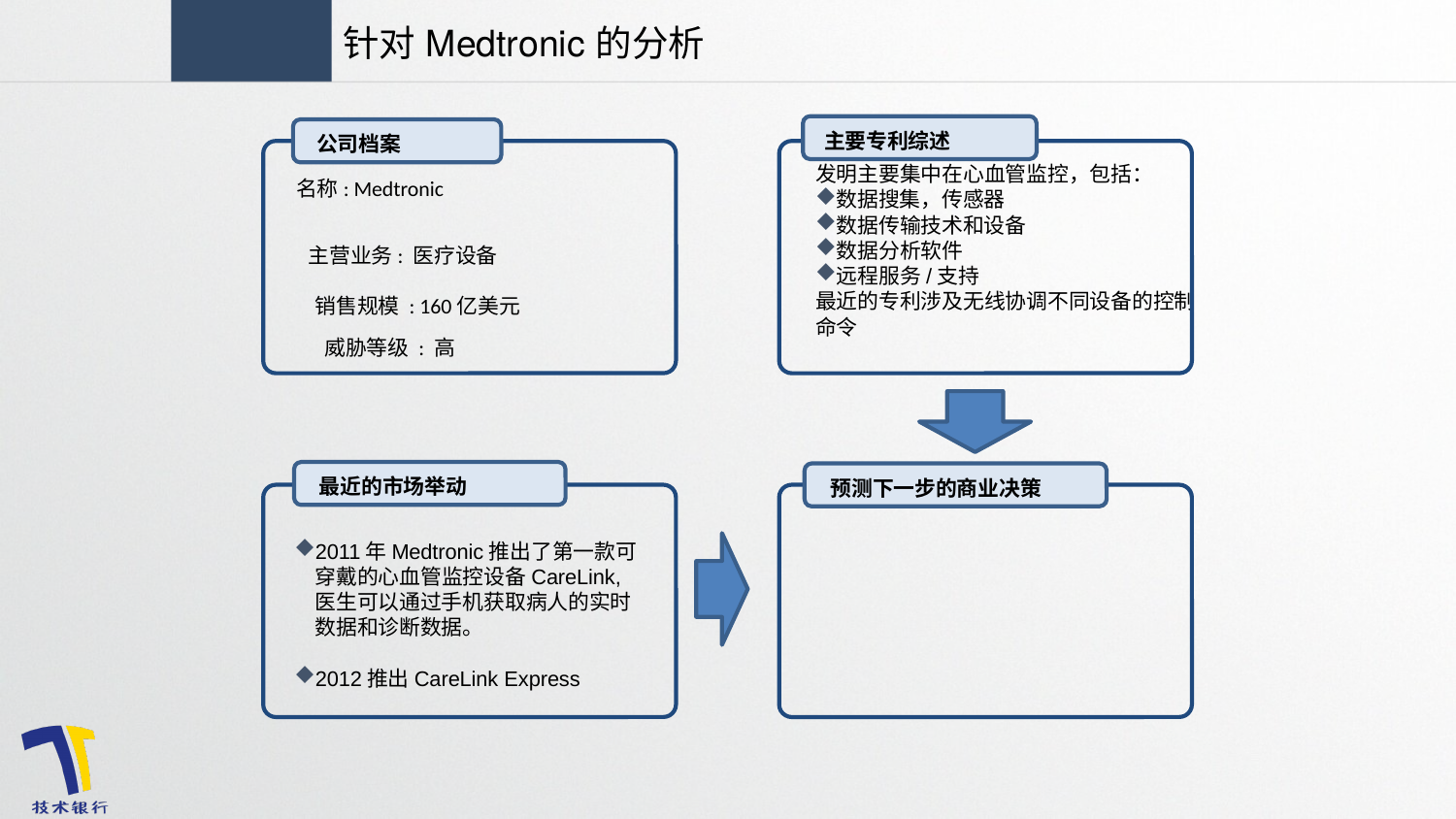

针对Medtronic的分析

主要专利综述

公司档案

发明主要集中在心血管监控，包括：
数据搜集，传感器
数据传输技术和设备
数据分析软件
远程服务/支持
最近的专利涉及无线协调不同设备的控制命令
名称: Medtronic
主营业务: 医疗设备
销售规模 : 160亿美元
威胁等级 : 高

最近的市场举动

预测下一步的商业决策

2011年Medtronic推出了第一款可穿戴的心血管监控设备CareLink, 医生可以通过手机获取病人的实时数据和诊断数据。

2012推出CareLink Express